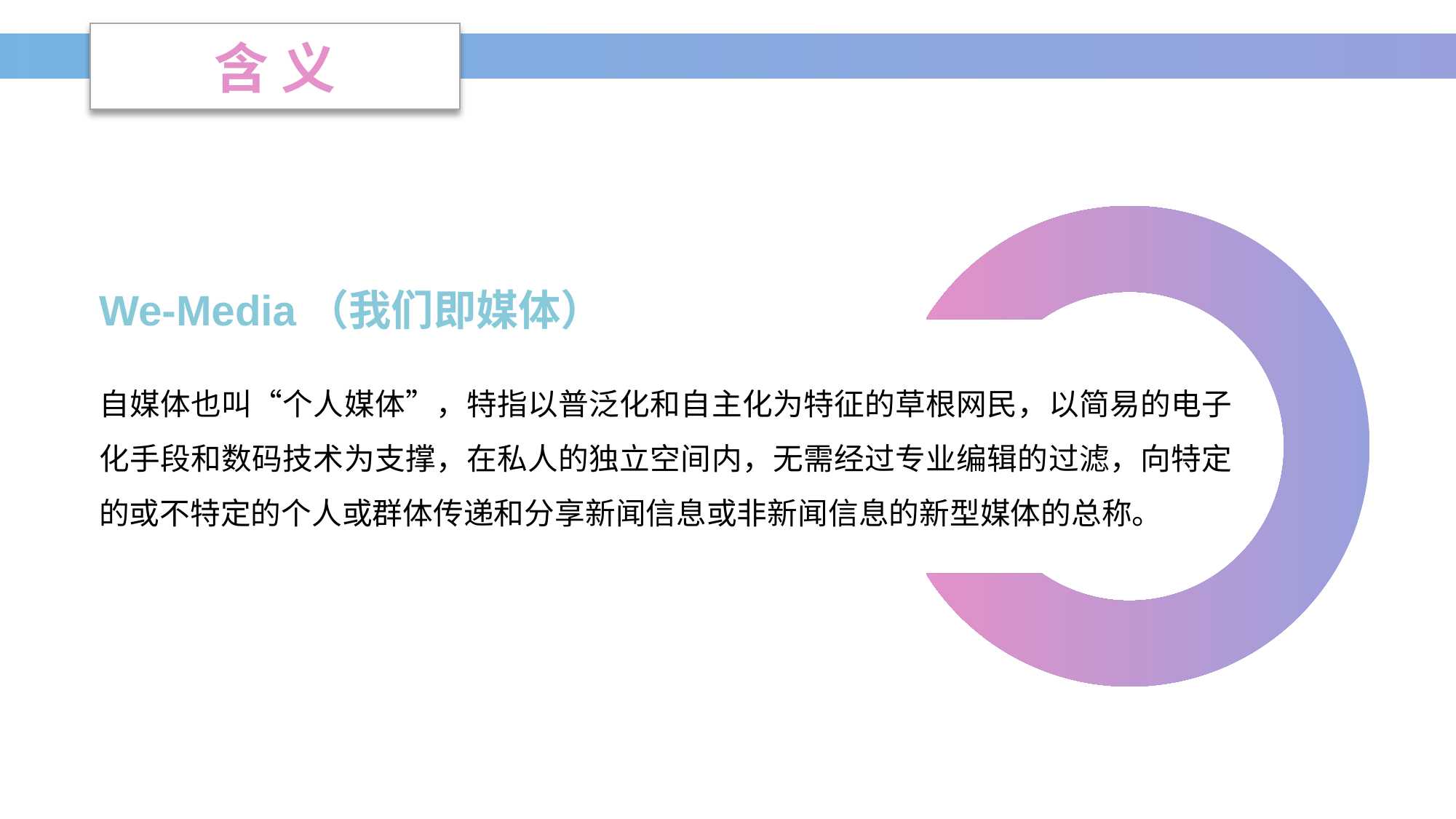

含 义

We-Media（我们即媒体）

自媒体也叫“个人媒体”，特指以普泛化和自主化为特征的草根网民，以简易的电子化手段和数码技术为支撑，在私人的独立空间内，无需经过专业编辑的过滤，向特定的或不特定的个人或群体传递和分享新闻信息或非新闻信息的新型媒体的总称。